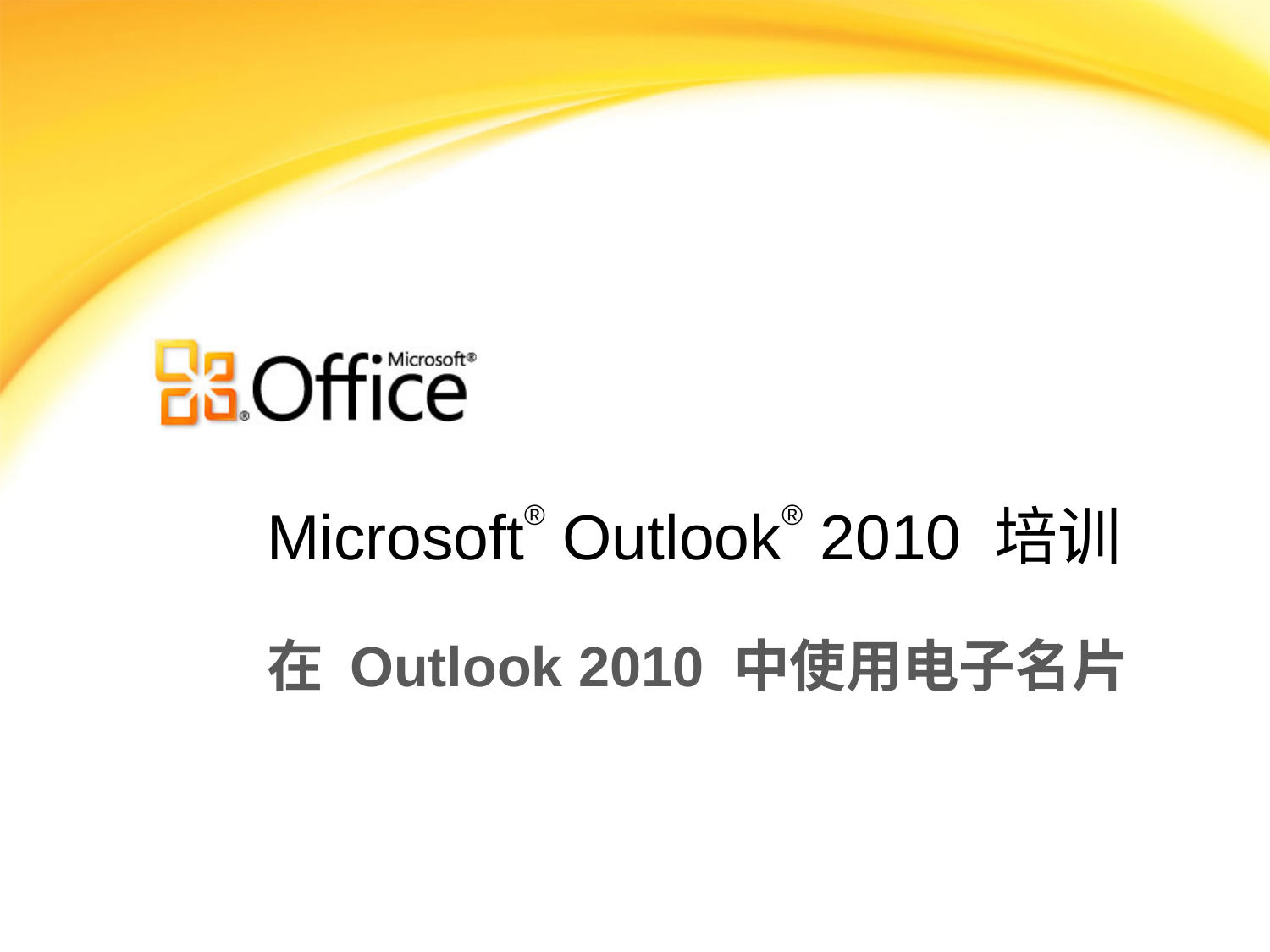

# Microsoft® Outlook® 2010 培训
在 Outlook 2010 中使用电子名片